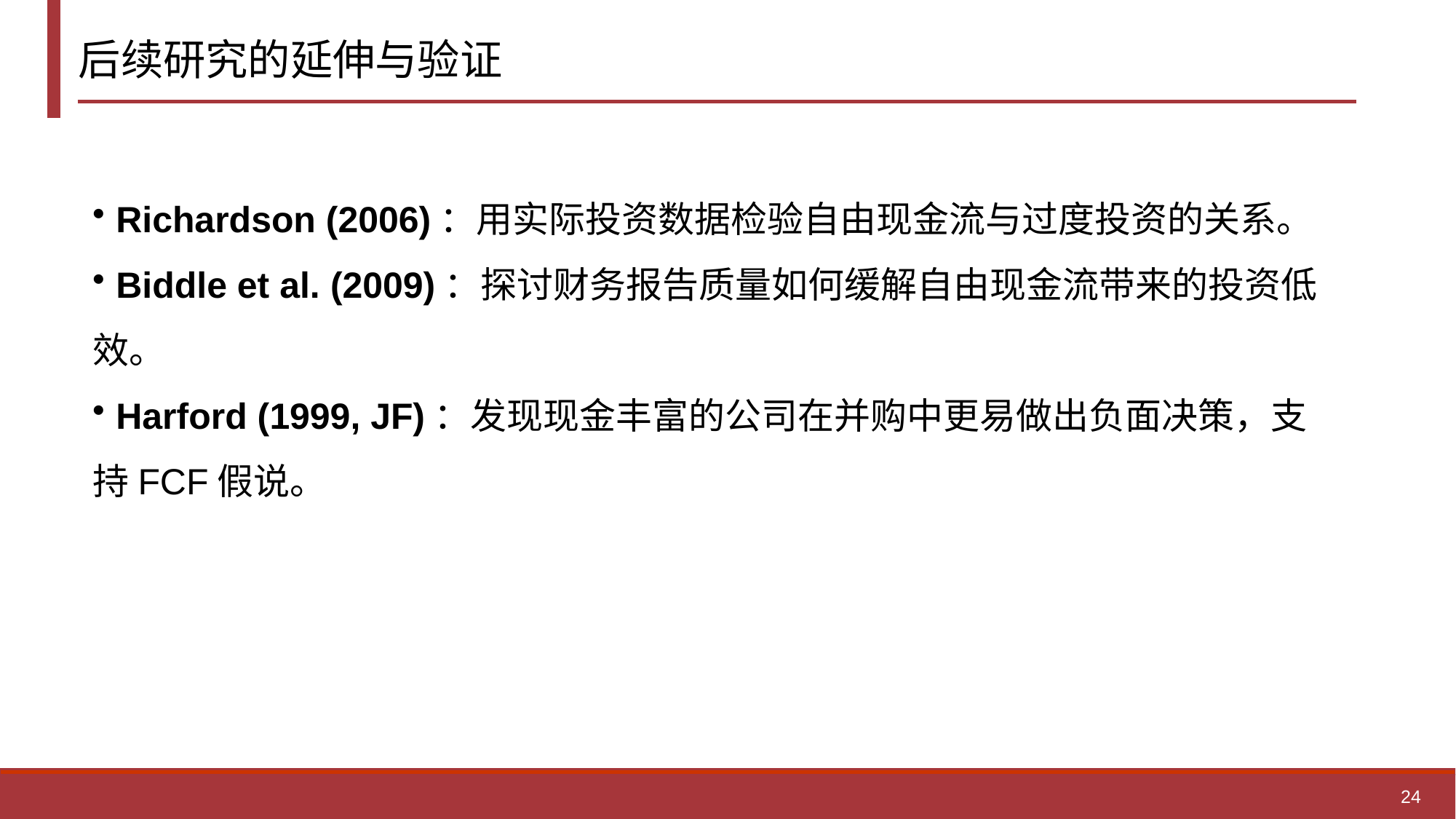

# 后续研究的延伸与验证
 Richardson (2006)：用实际投资数据检验自由现金流与过度投资的关系。
 Biddle et al. (2009)：探讨财务报告质量如何缓解自由现金流带来的投资低效。
 Harford (1999, JF)：发现现金丰富的公司在并购中更易做出负面决策，支持FCF假说。
24